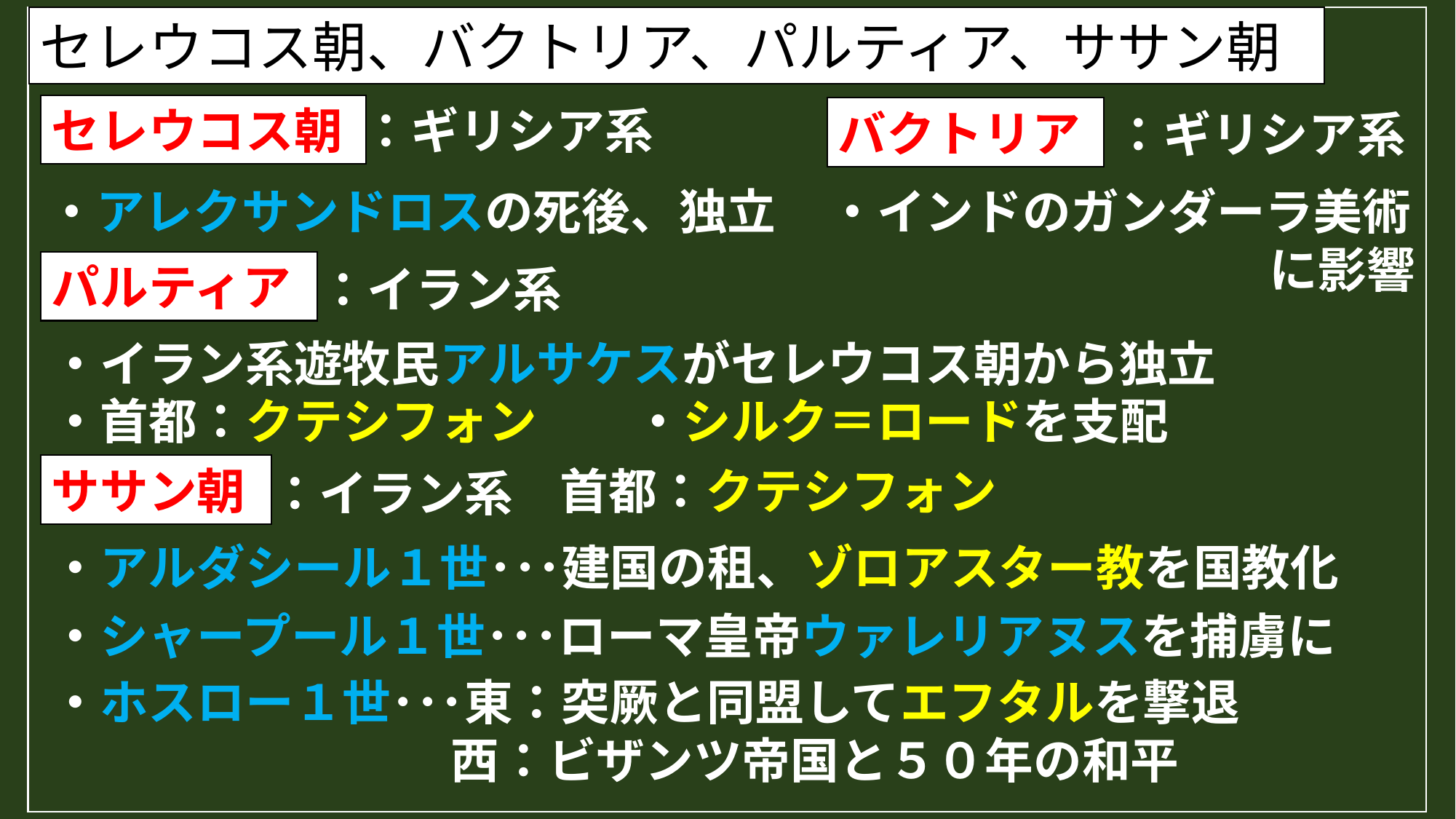

セレウコス朝、バクトリア、パルティア、ササン朝
：ギリシア系
セレウコス朝
バクトリア
：ギリシア系
・アレクサンドロスの死後、独立
・インドのガンダーラ美術
に影響
パルティア
：イラン系
・イラン系遊牧民アルサケスがセレウコス朝から独立
・首都：クテシフォン　　・シルク＝ロードを支配
首都：クテシフォン
ササン朝
：イラン系
・アルダシール１世･･･建国の租、ゾロアスター教を国教化
・シャープール１世･･･ローマ皇帝ウァレリアヌスを捕虜に
・ホスロー１世･･･東：突厥と同盟してエフタルを撃退
　　　　　　　　 西：ビザンツ帝国と５０年の和平